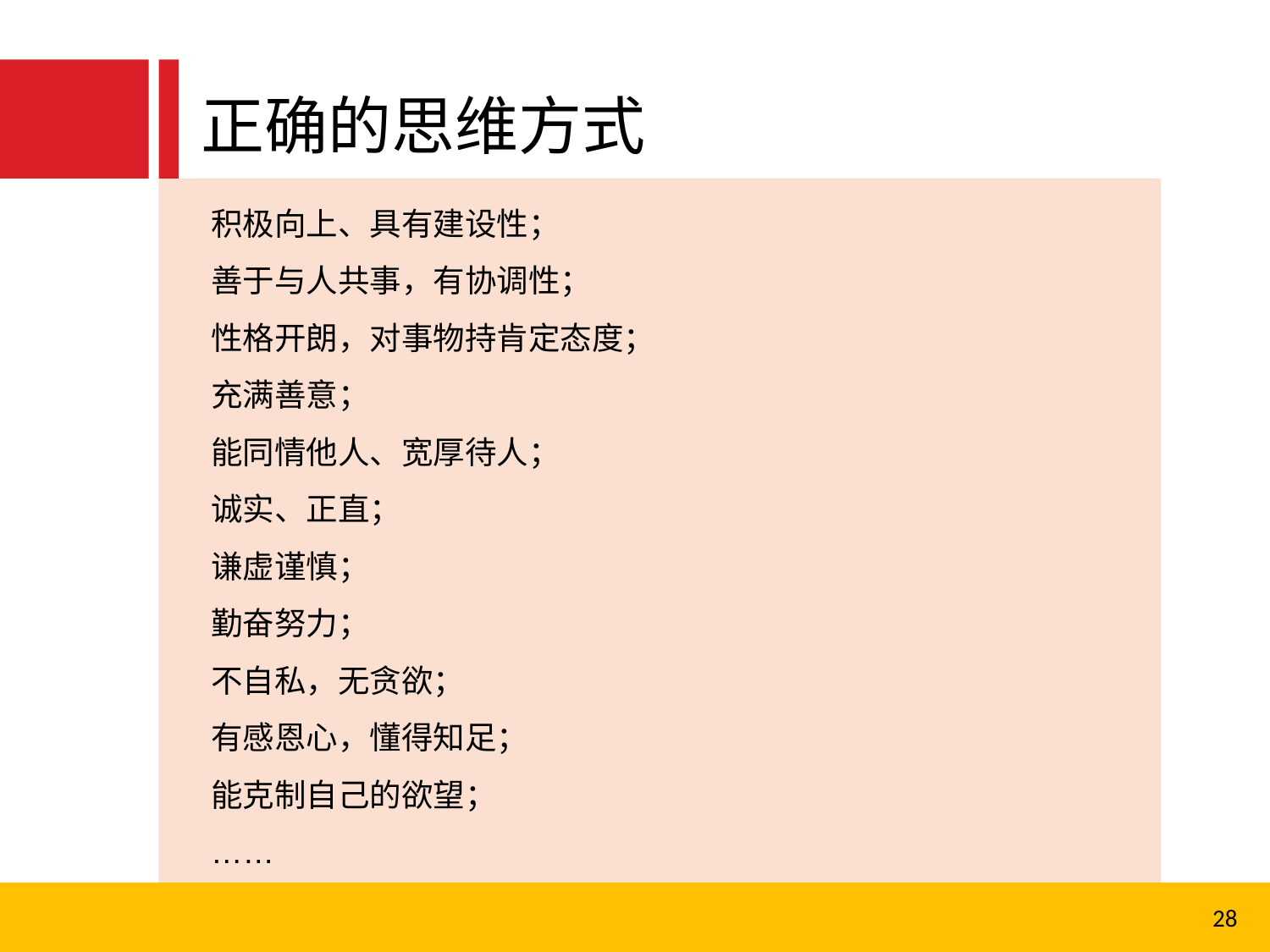

正确的思维方式

积极向上、具有建设性；
善于与人共事，有协调性；
性格开朗，对事物持肯定态度；
充满善意；
能同情他人、宽厚待人；
诚实、正直；
谦虚谨慎；
勤奋努力；
不自私，无贪欲；
有感恩心，懂得知足；
能克制自己的欲望；
……

28